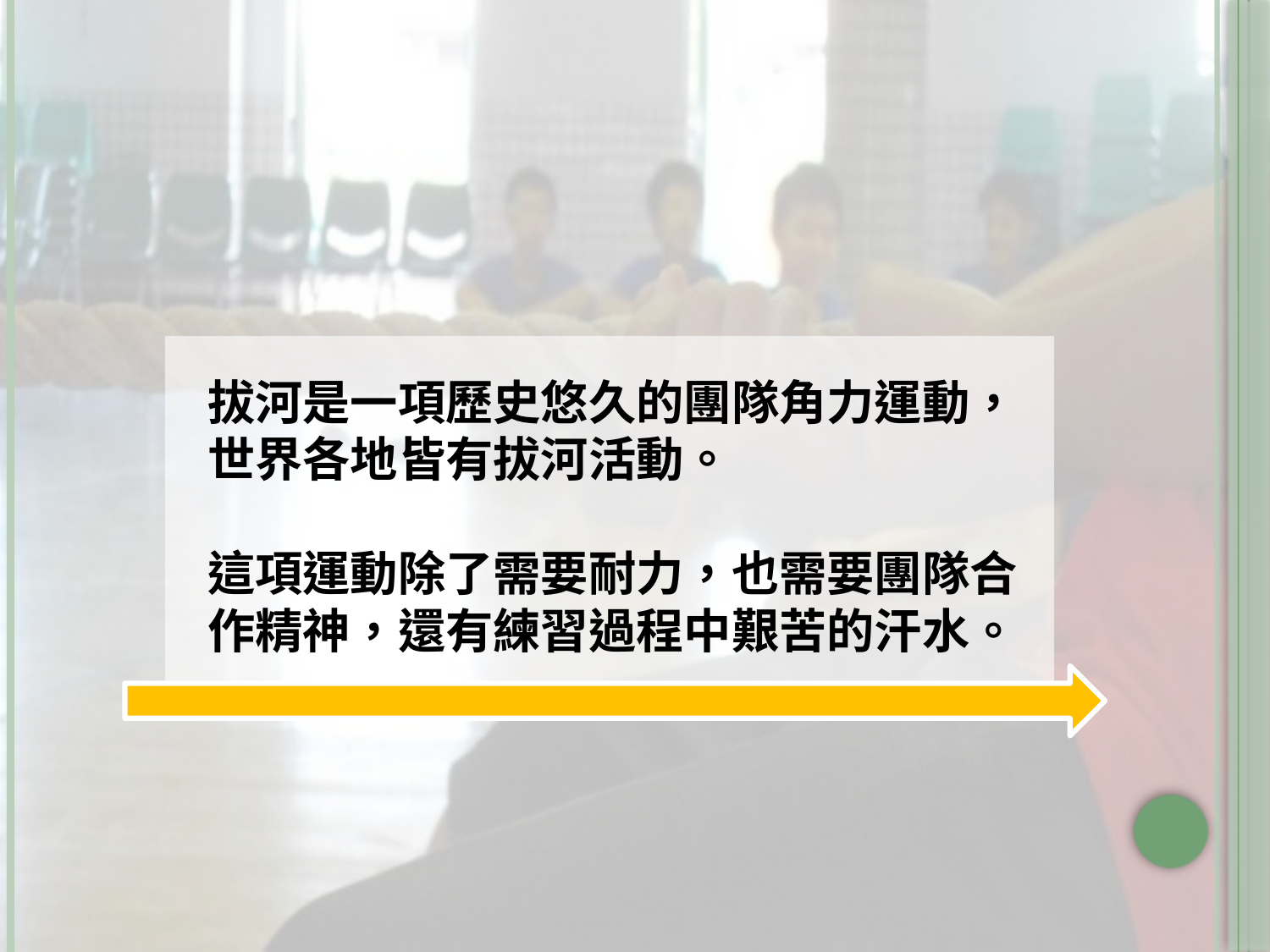

拔河是一項歷史悠久的團隊角力運動，世界各地皆有拔河活動。

這項運動除了需要耐力，也需要團隊合作精神，還有練習過程中艱苦的汗水。